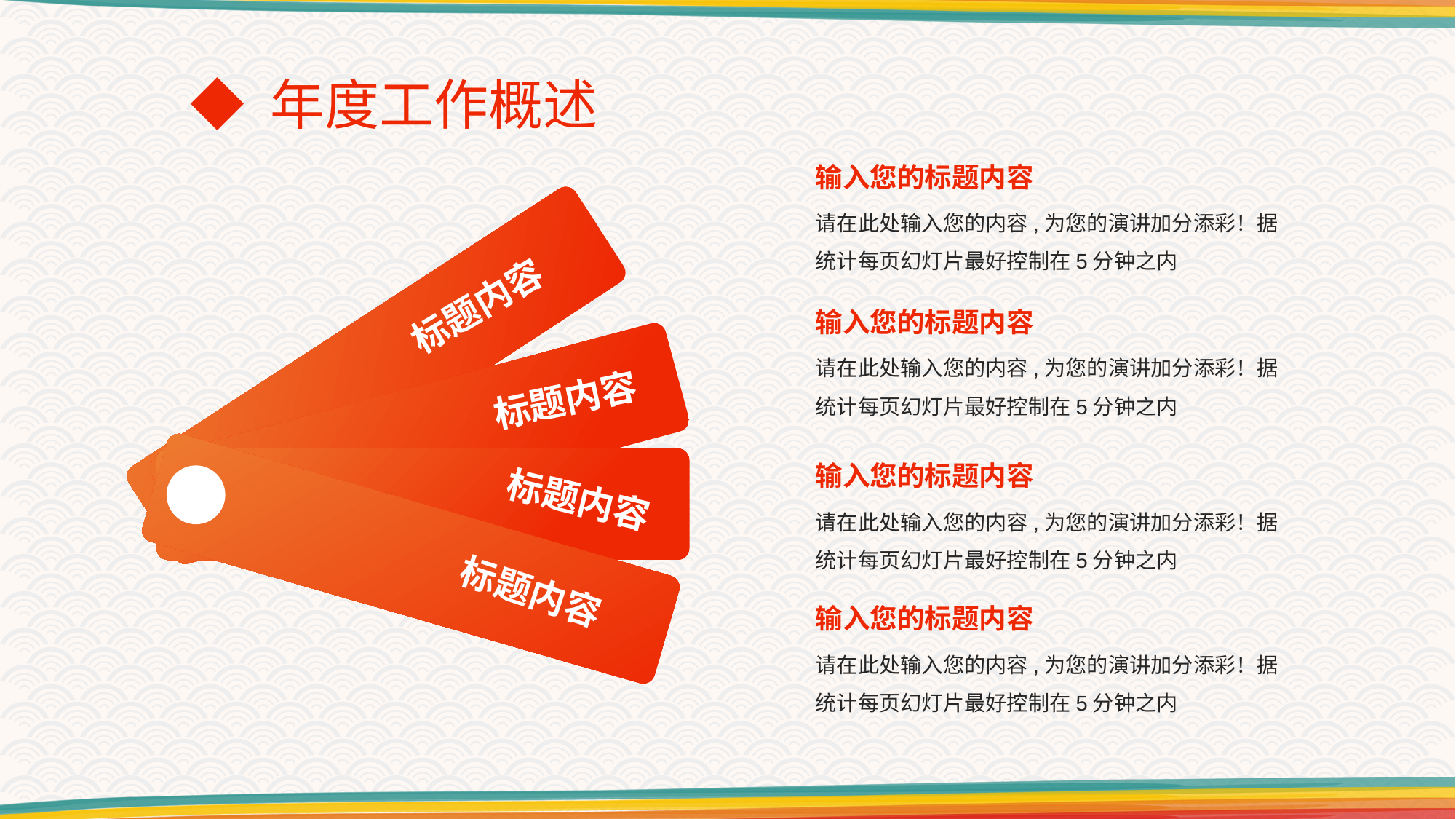

◆ 年度工作概述
输入您的标题内容
请在此处输入您的内容,为您的演讲加分添彩！据统计每页幻灯片最好控制在5分钟之内
标题内容
输入您的标题内容

请在此处输入您的内容,为您的演讲加分添彩！据统计每页幻灯片最好控制在5分钟之内
标题内容
输入您的标题内容
标题内容
请在此处输入您的内容,为您的演讲加分添彩！据统计每页幻灯片最好控制在5分钟之内
标题内容
输入您的标题内容
请在此处输入您的内容,为您的演讲加分添彩！据统计每页幻灯片最好控制在5分钟之内